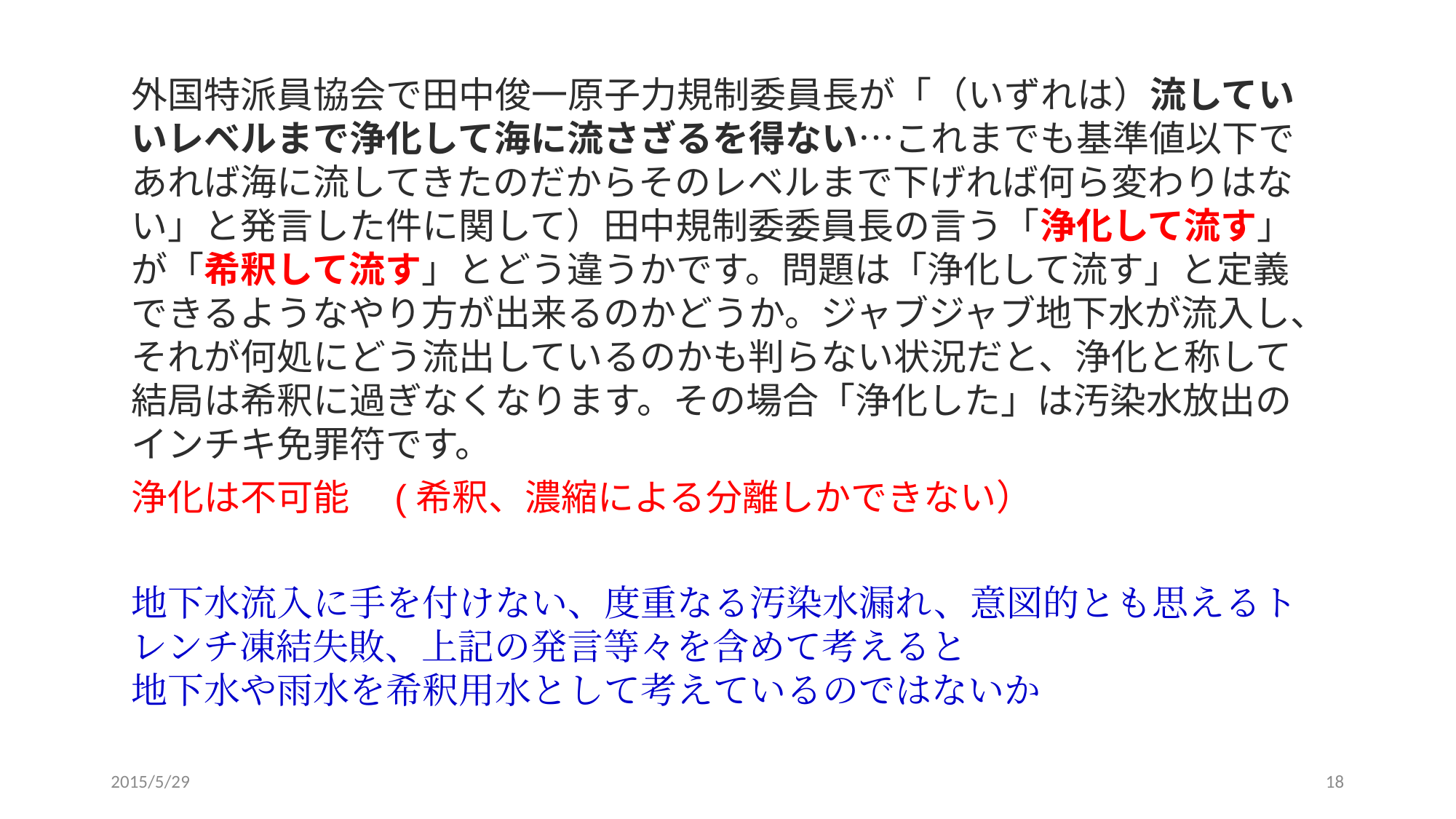

外国特派員協会で田中俊一原子力規制委員長が「（いずれは）流していいレベルまで浄化して海に流さざるを得ない⋯これまでも基準値以下であれば海に流してきたのだからそのレベルまで下げれば何ら変わりはない」と発言した件に関して）田中規制委委員長の言う「浄化して流す」が「希釈して流す」とどう違うかです。問題は「浄化して流す」と定義できるようなやり方が出来るのかどうか。ジャブジャブ地下水が流入し、それが何処にどう流出しているのかも判らない状況だと、浄化と称して結局は希釈に過ぎなくなります。その場合「浄化した」は汚染水放出のインチキ免罪符です。
浄化は不可能　(希釈、濃縮による分離しかできない）

地下水流入に手を付けない、度重なる汚染水漏れ、意図的とも思えるトレンチ凍結失敗、上記の発言等々を含めて考えると
地下水や雨水を希釈用水として考えているのではないか

2015/5/29

18